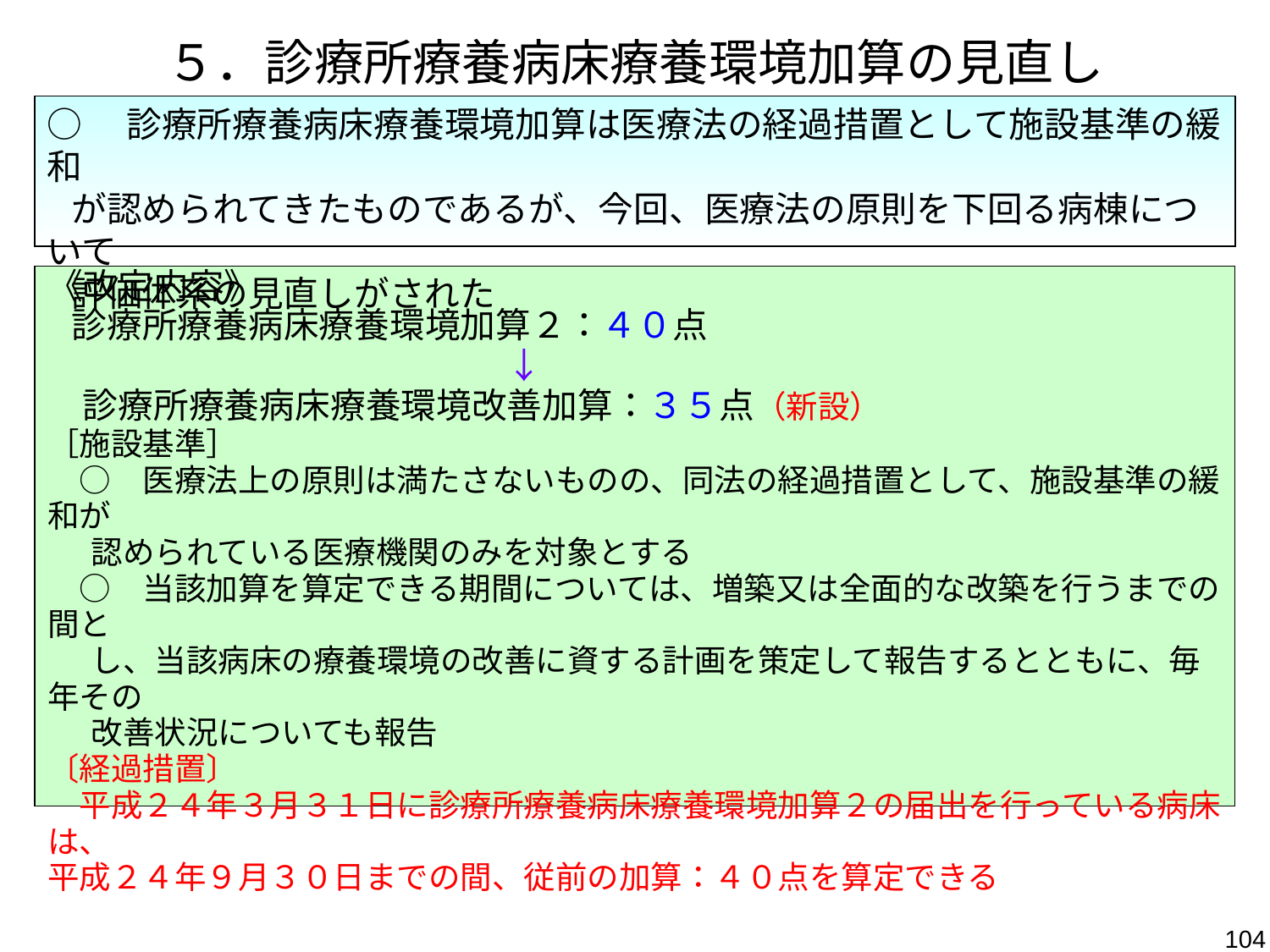

５．診療所療養病床療養環境加算の見直し
○　診療所療養病床療養環境加算は医療法の経過措置として施設基準の緩和
  が認められてきたものであるが、今回、医療法の原則を下回る病棟について
  評価体系の見直しがされた

《改定内容》
  診療所療養病床療養環境加算２：４０点
　　　　　　　　　　　　　↓
　診療所療養病床療養環境改善加算：３５点（新設）
［施設基準］
　○　医療法上の原則は満たさないものの、同法の経過措置として、施設基準の緩和が
     認められている医療機関のみを対象とする
　○　当該加算を算定できる期間については、増築又は全面的な改築を行うまでの間と
     し、当該病床の療養環境の改善に資する計画を策定して報告するとともに、毎年その
     改善状況についても報告
〔経過措置〕
　平成２４年３月３１日に診療所療養病床療養環境加算２の届出を行っている病床は、
平成２４年９月３０日までの間、従前の加算：４０点を算定できる

104